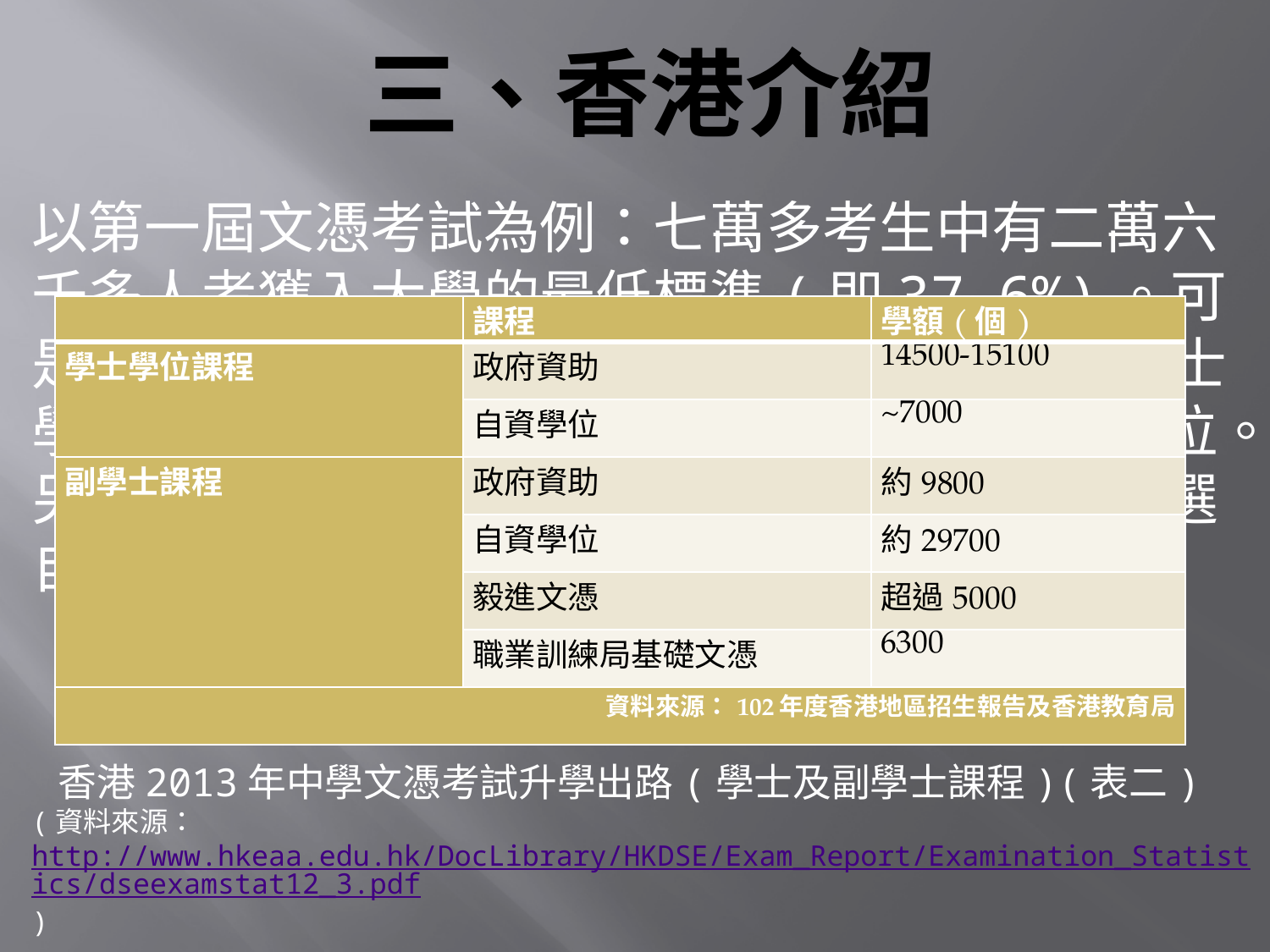

# 三、香港介紹
以第一屆文憑考試為例：七萬多考生中有二萬六千多人考獲入大學的最低標準(即37.6%)。可是以(表二)的資料可見，香港政府資肋的學士學位課程只有約萬五個，即是約一萬三千個學位。另外的一萬三千人便到大學望門與嘆，改到報選自資課程或副學士或選擇出國升學。

  香港2013年中學文憑考試升學出路(學士及副學士課程)(表二)
(資料來源：http://www.hkeaa.edu.hk/DocLibrary/HKDSE/Exam_Report/Examination_Statistics/dseexamstat12_3.pdf)

|  | 課程 | 學額(個) |
| --- | --- | --- |
| 學士學位課程 | 政府資助 | 14500-15100 |
|  | 自資學位 | ~7000 |
| 副學士課程 | 政府資助 | 約9800 |
|  | 自資學位 | 約29700 |
|  | 毅進文憑 | 超過5000 |
|  | 職業訓練局基礎文憑 | 6300 |
| 資料來源：102年度香港地區招生報告及香港教育局 |  |  |